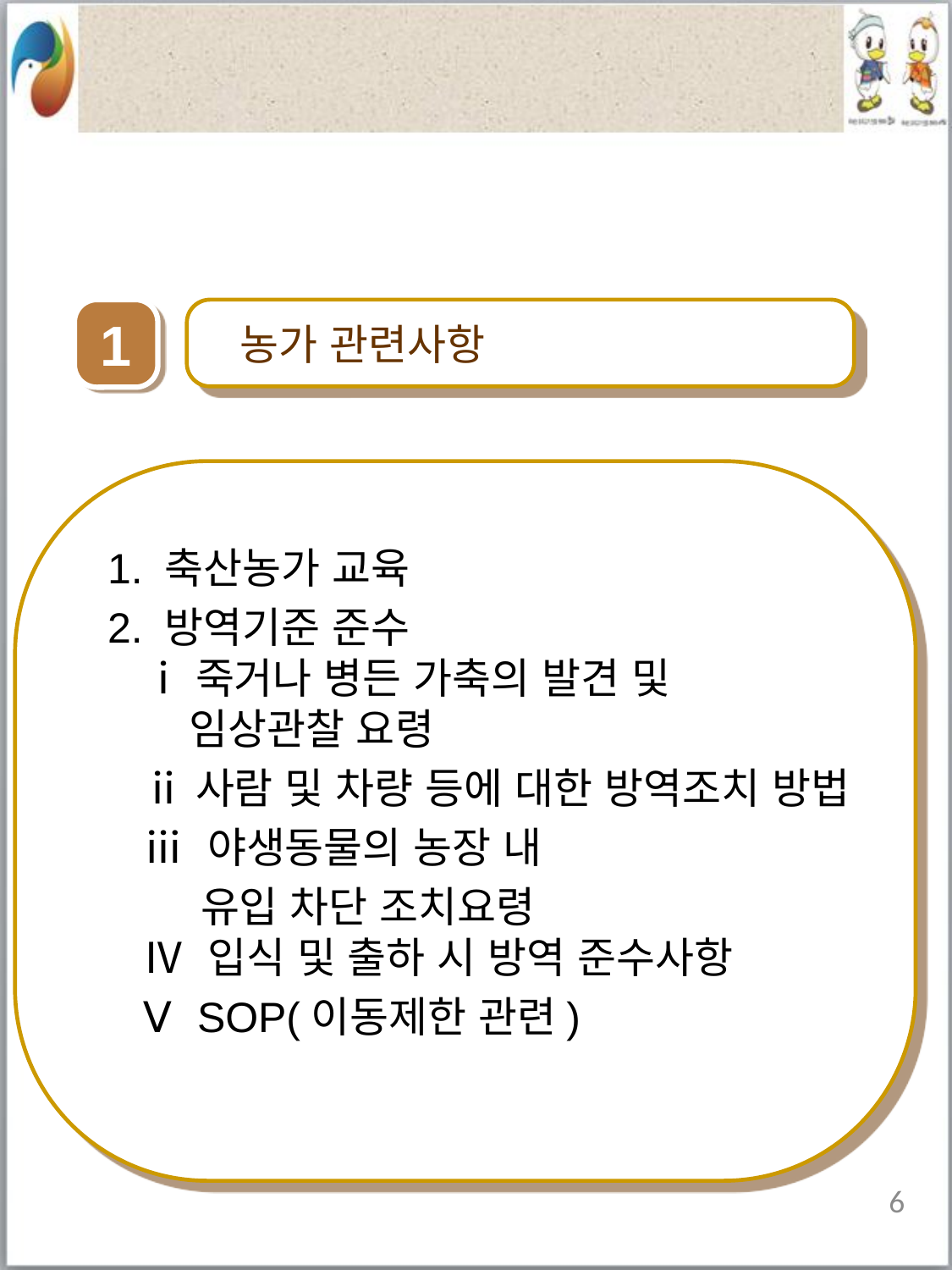

1
  농가 관련사항
  1. 축산농가 교육
  2. 방역기준 준수
     ⅰ죽거나 병든 가축의 발견 및
        임상관찰 요령
     ⅱ사람 및 차량 등에 대한 방역조치 방법
     ⅲ 야생동물의 농장 내
         유입 차단 조치요령
     Ⅳ 입식 및 출하 시 방역 준수사항
     Ⅴ SOP(이동제한 관련)

6